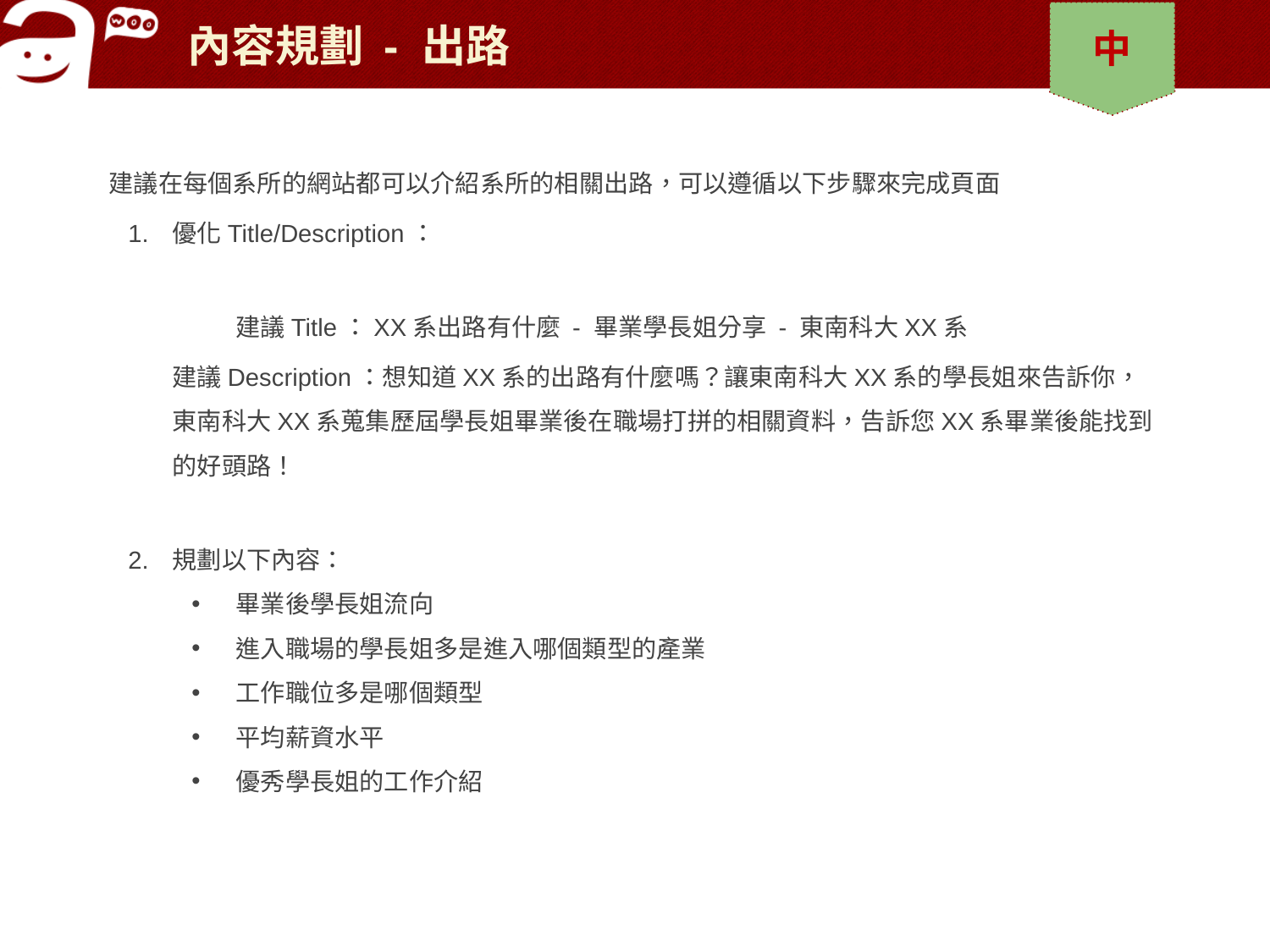

# 內容規劃 - 出路

中
建議在每個系所的網站都可以介紹系所的相關出路，可以遵循以下步驟來完成頁面
優化Title/Description：
	建議Title：XX系出路有什麼 - 畢業學長姐分享 - 東南科大XX系
建議Description：想知道XX系的出路有什麼嗎？讓東南科大XX系的學長姐來告訴你，東南科大XX系蒐集歷屆學長姐畢業後在職場打拼的相關資料，告訴您XX系畢業後能找到的好頭路！
規劃以下內容：
畢業後學長姐流向
進入職場的學長姐多是進入哪個類型的產業
工作職位多是哪個類型
平均薪資水平
優秀學長姐的工作介紹